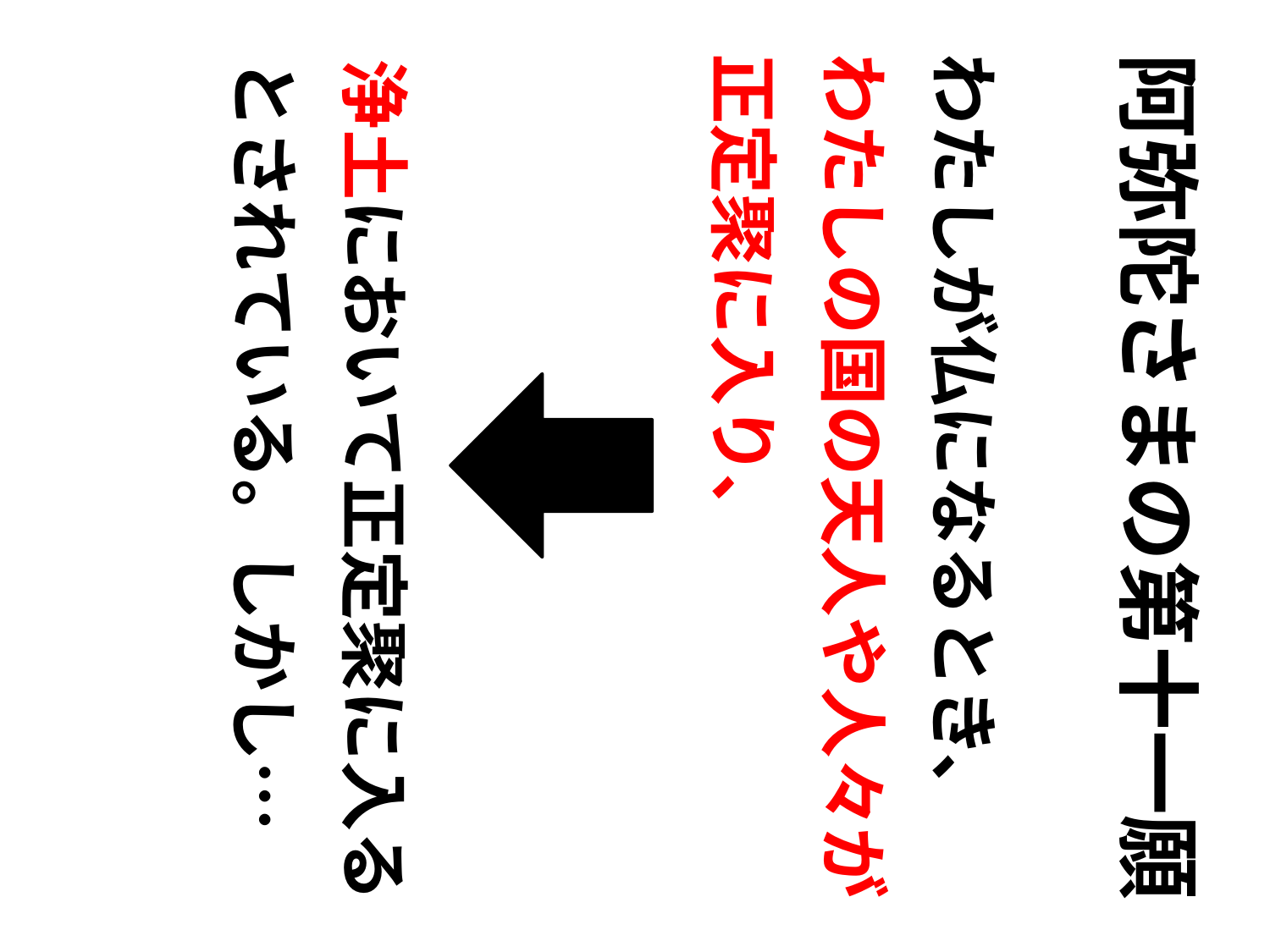

浄土において正定聚に入る
　とされている。しかし…

阿弥陀さまの第十一願

わたしが仏になるとき、
わたしの国の天人や人々が
正定聚に入り、